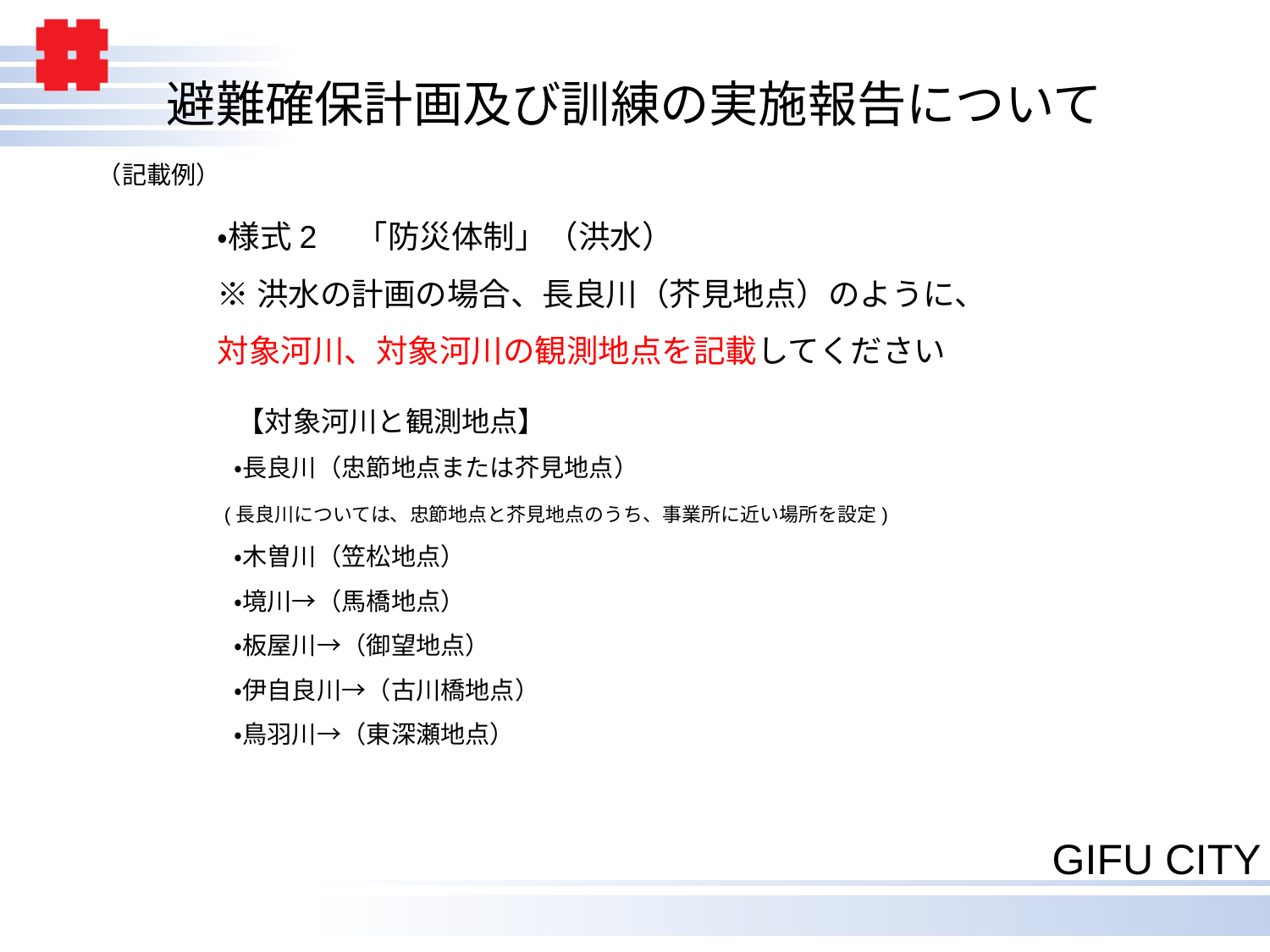

# 避難確保計画及び訓練の実施報告について
（記載例）
・様式2　「防災体制」（洪水）
※洪水の計画の場合、長良川（芥見地点）のように、
対象河川、対象河川の観測地点を記載してください

  【対象河川と観測地点】
  ・長良川（忠節地点または芥見地点）
 (長良川については、忠節地点と芥見地点のうち、事業所に近い場所を設定)
  ・木曽川（笠松地点）
  ・境川→（馬橋地点）
  ・板屋川→（御望地点）
  ・伊自良川→（古川橋地点）
  ・鳥羽川→（東深瀬地点）